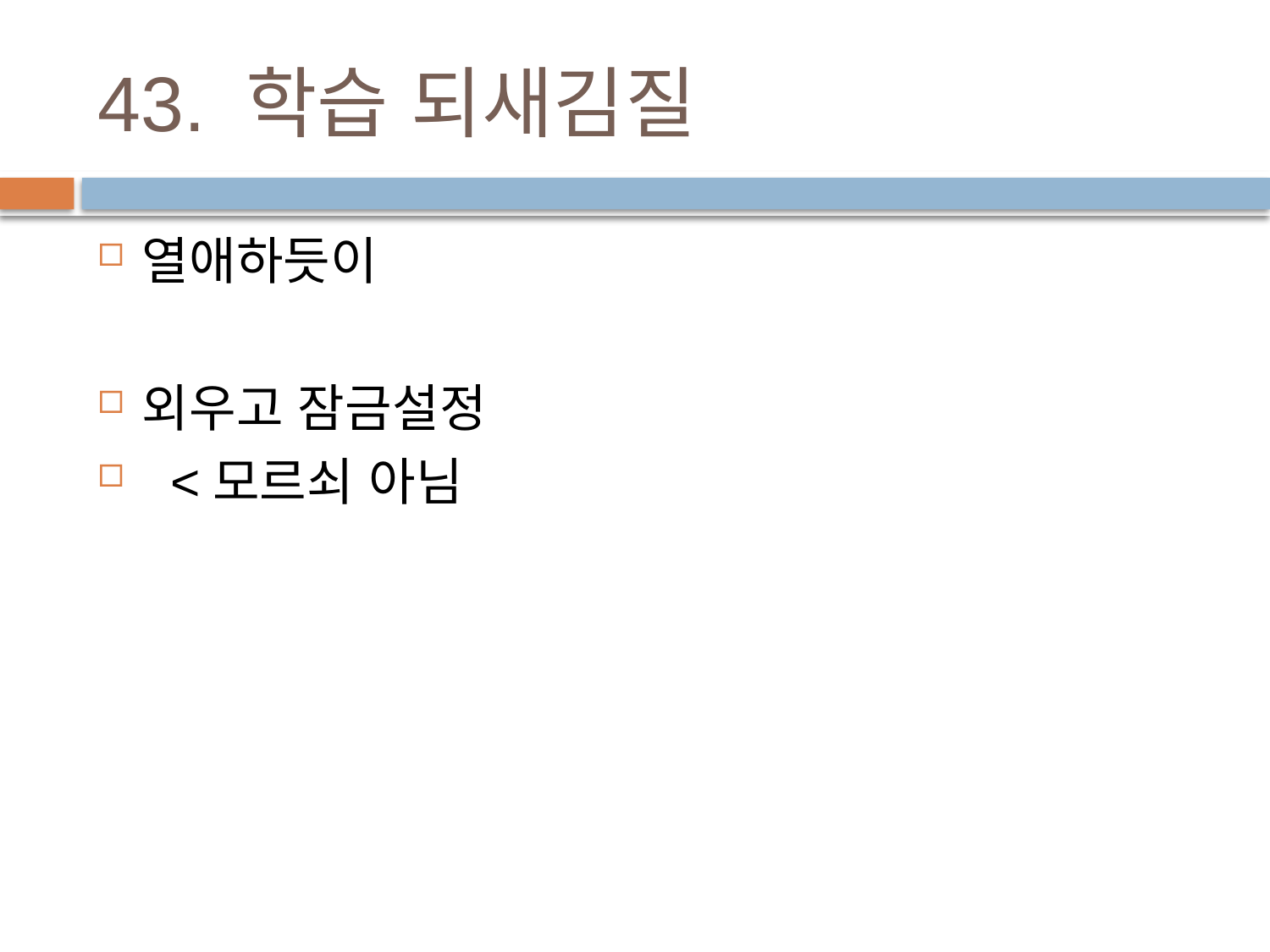

# 43. 학습 되새김질
열애하듯이

외우고 잠금설정
  <모르쇠 아님